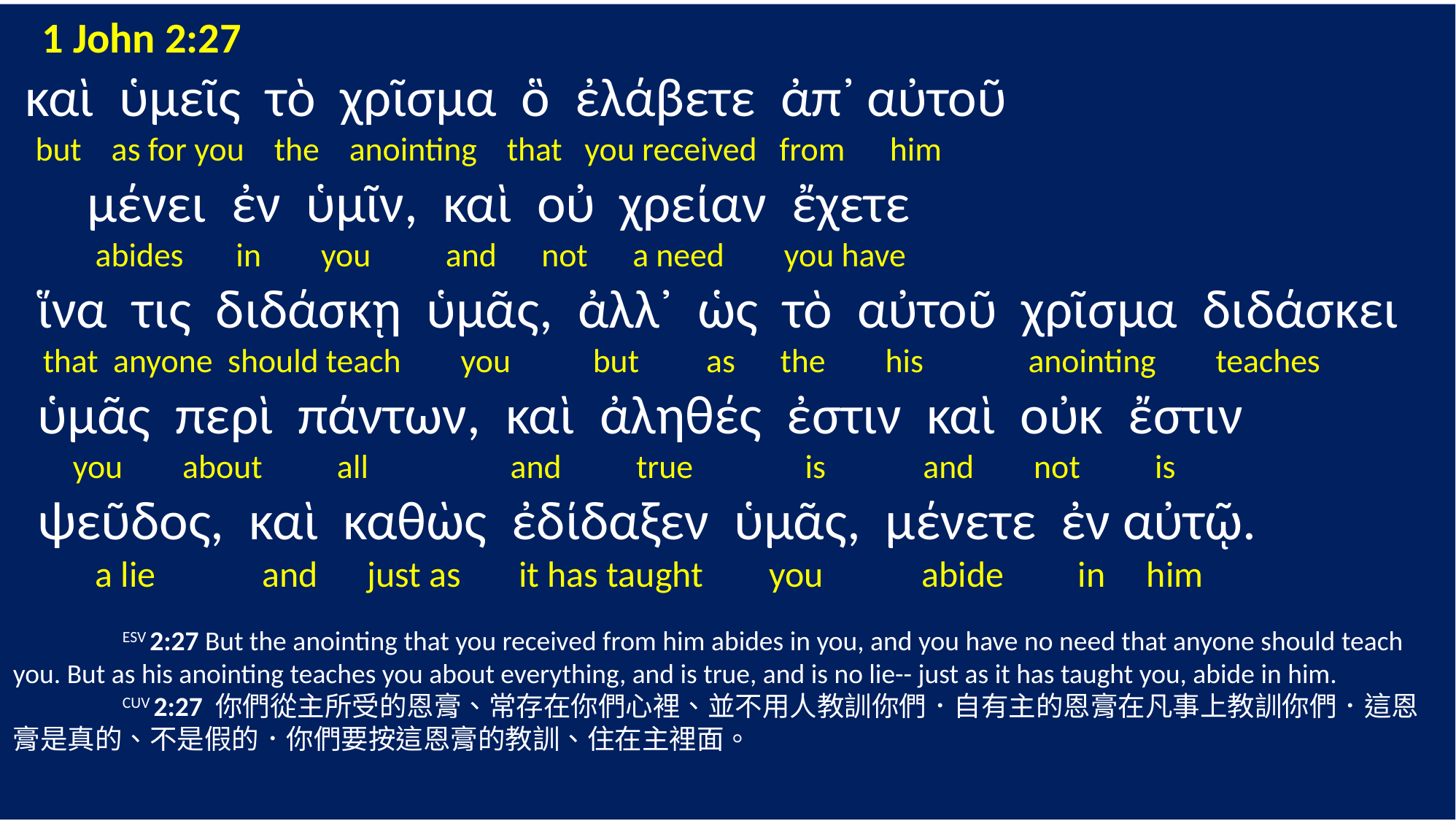

1 John 2:27
 καὶ  ὑμεῖς  τὸ  χρῖσμα  ὃ  ἐλάβετε  ἀπ᾽ αὐτοῦ
   but    as for you    the    anointing    that   you received   from      him
      μένει  ἐν  ὑμῖν,  καὶ  οὐ  χρείαν  ἔχετε
           abides       in        you          and      not      a need        you have
  ἵνα  τις  διδάσκῃ  ὑμᾶς,  ἀλλ᾽  ὡς  τὸ  αὐτοῦ  χρῖσμα  διδάσκει
    that  anyone  should teach        you           but         as      the        his              anointing        teaches
  ὑμᾶς  περὶ  πάντων,  καὶ  ἀληθές  ἐστιν  καὶ  οὐκ  ἔστιν
        you        about          all                   and          true               is             and        not          is
  ψεῦδος,  καὶ  καθὼς  ἐδίδαξεν  ὑμᾶς,  μένετε  ἐν αὐτῷ.
          a lie             and      just as       it has taught        you            abide         in     him

	ESV 2:27 But the anointing that you received from him abides in you, and you have no need that anyone should teach you. But as his anointing teaches you about everything, and is true, and is no lie-- just as it has taught you, abide in him.
	CUV 2:27 你們從主所受的恩膏、常存在你們心裡、並不用人教訓你們．自有主的恩膏在凡事上教訓你們．這恩膏是真的、不是假的．你們要按這恩膏的教訓、住在主裡面。